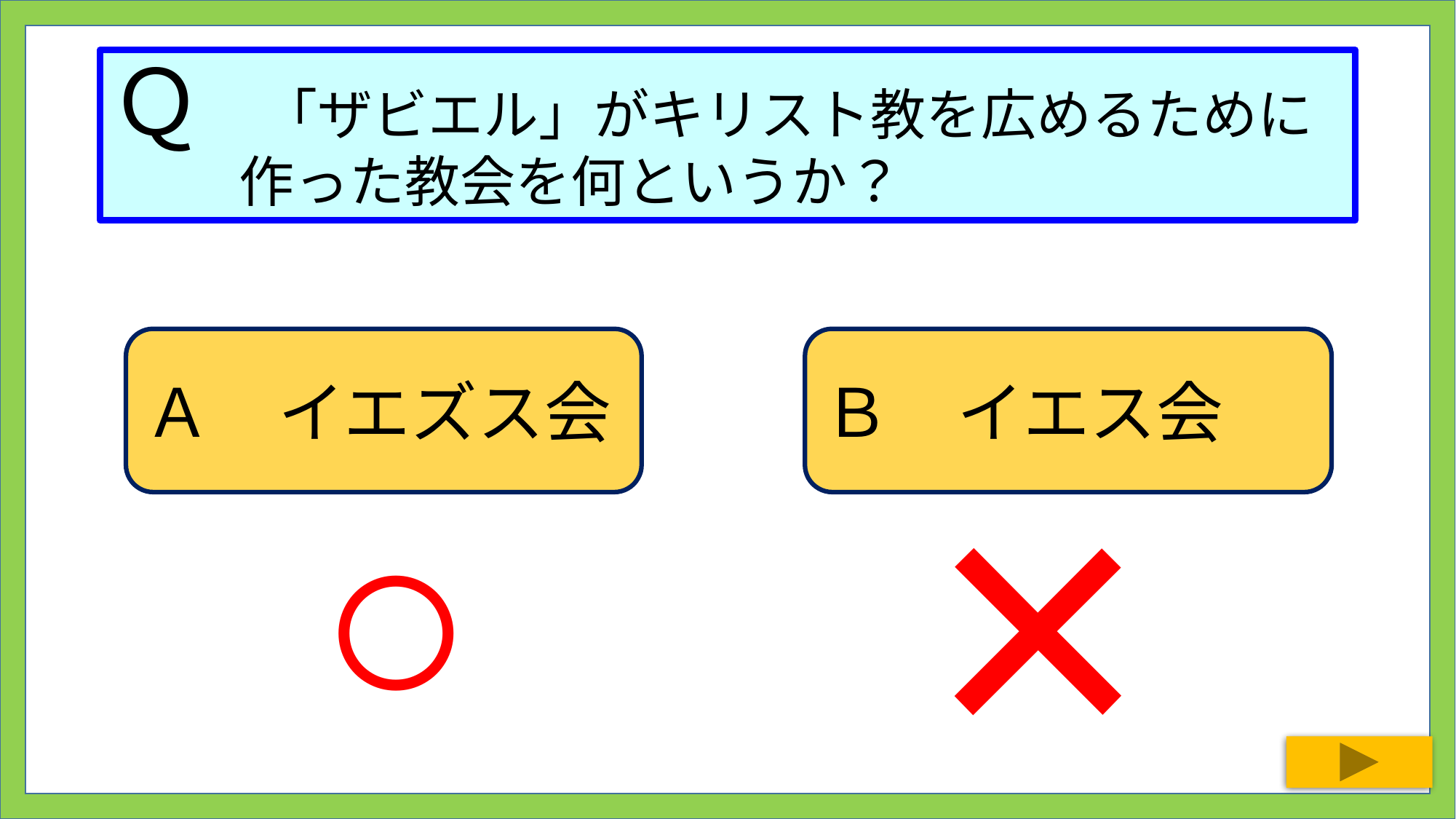

# Ｑ　「ザビエル」がキリスト教を広めるために作った教会を何というか？
Ｂ　イエス会
Ａ　イエズス会
×
○